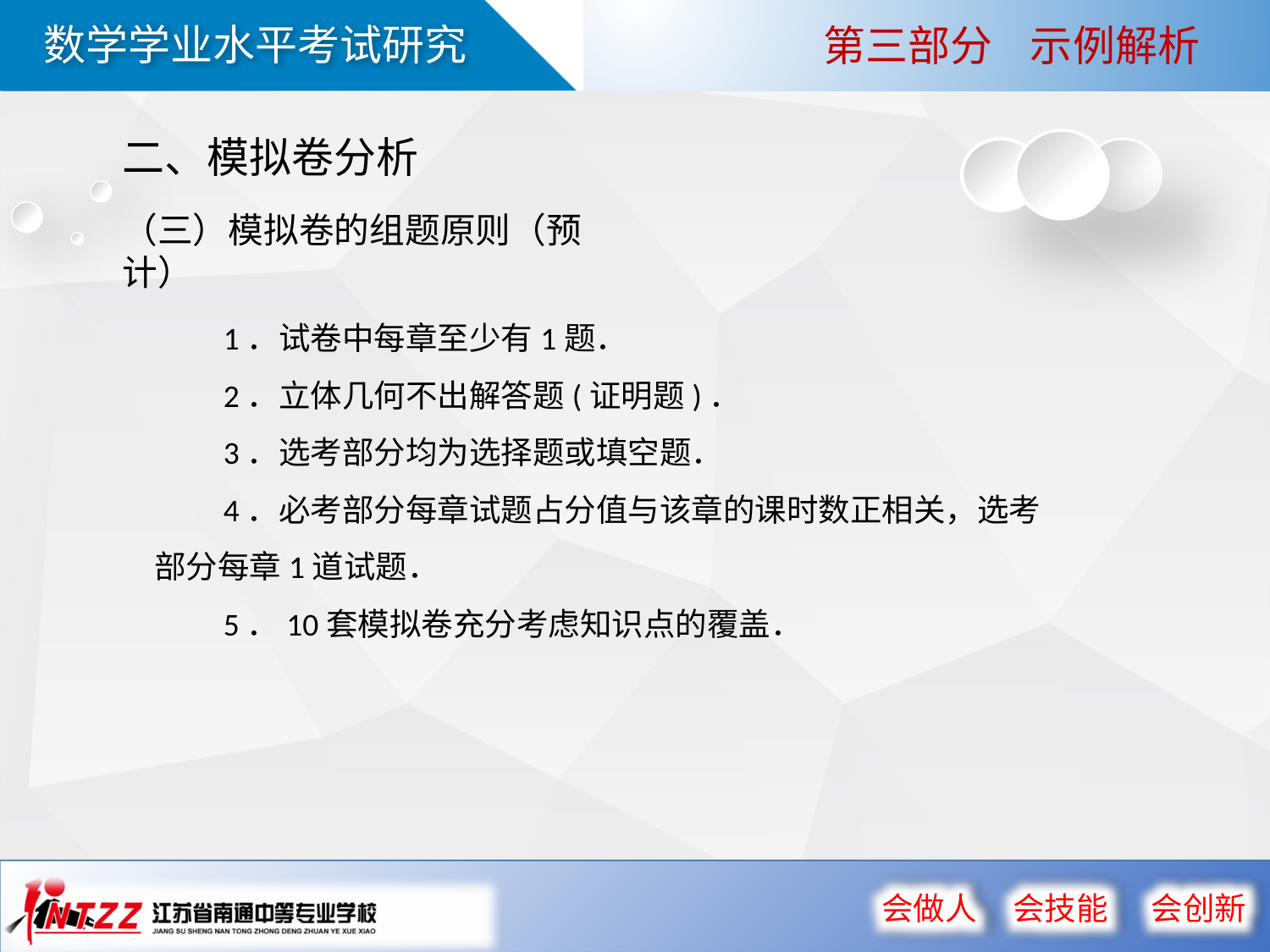

第三部分    示例解析
二、模拟卷分析

（三）模拟卷的组题原则（预计）

   1．试卷中每章至少有1题．
   2．立体几何不出解答题(证明题)．
   3．选考部分均为选择题或填空题．
   4．必考部分每章试题占分值与该章的课时数正相关，选考部分每章1道试题．
   5．10套模拟卷充分考虑知识点的覆盖．